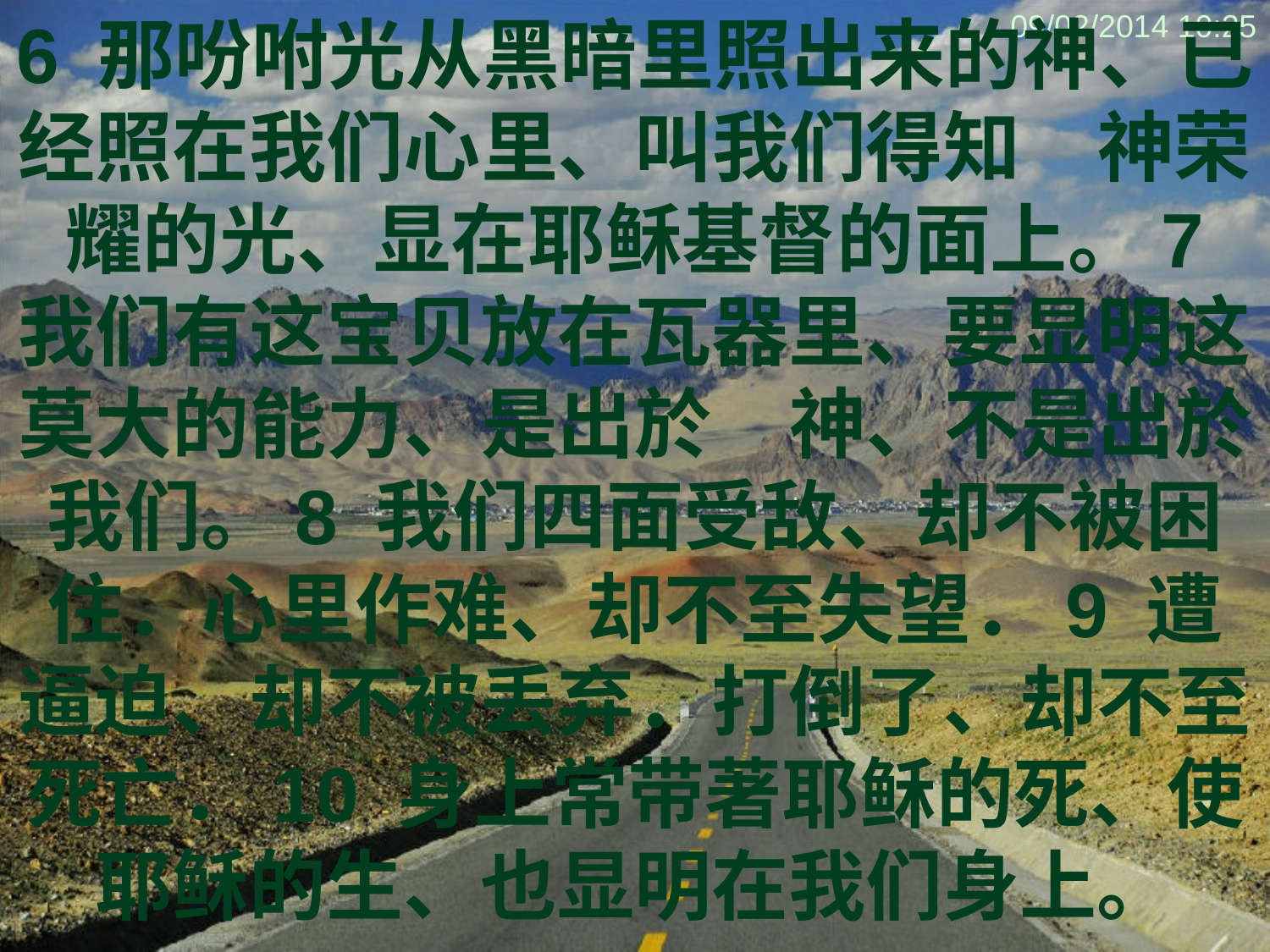

6 那吩咐光从黑暗里照出来的神、已经照在我们心里、叫我们得知　神荣耀的光、显在耶稣基督的面上。7 我们有这宝贝放在瓦器里、要显明这莫大的能力、是出於　神、不是出於我们。8 我们四面受敌、却不被困住．心里作难、却不至失望．9 遭逼迫、却不被丢弃．打倒了、却不至死亡．10 身上常带著耶稣的死、使耶稣的生、也显明在我们身上。
09/02/2014 10:25